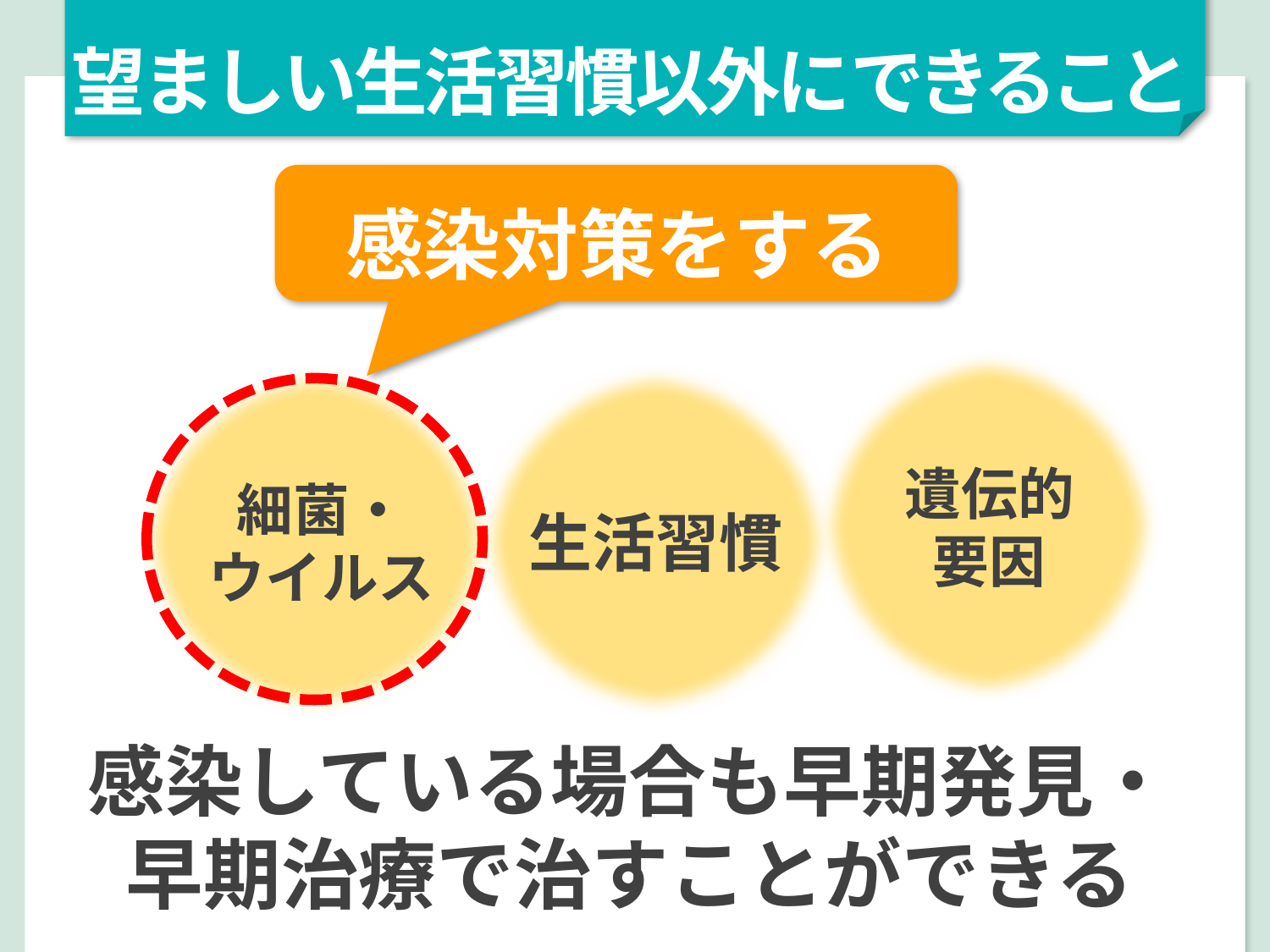

望ましい生活習慣以外にできること
感染対策をする

遺伝的
要因

細菌・
ウイルス

生活習慣

感染している場合も早期発見・早期治療で治すことができる